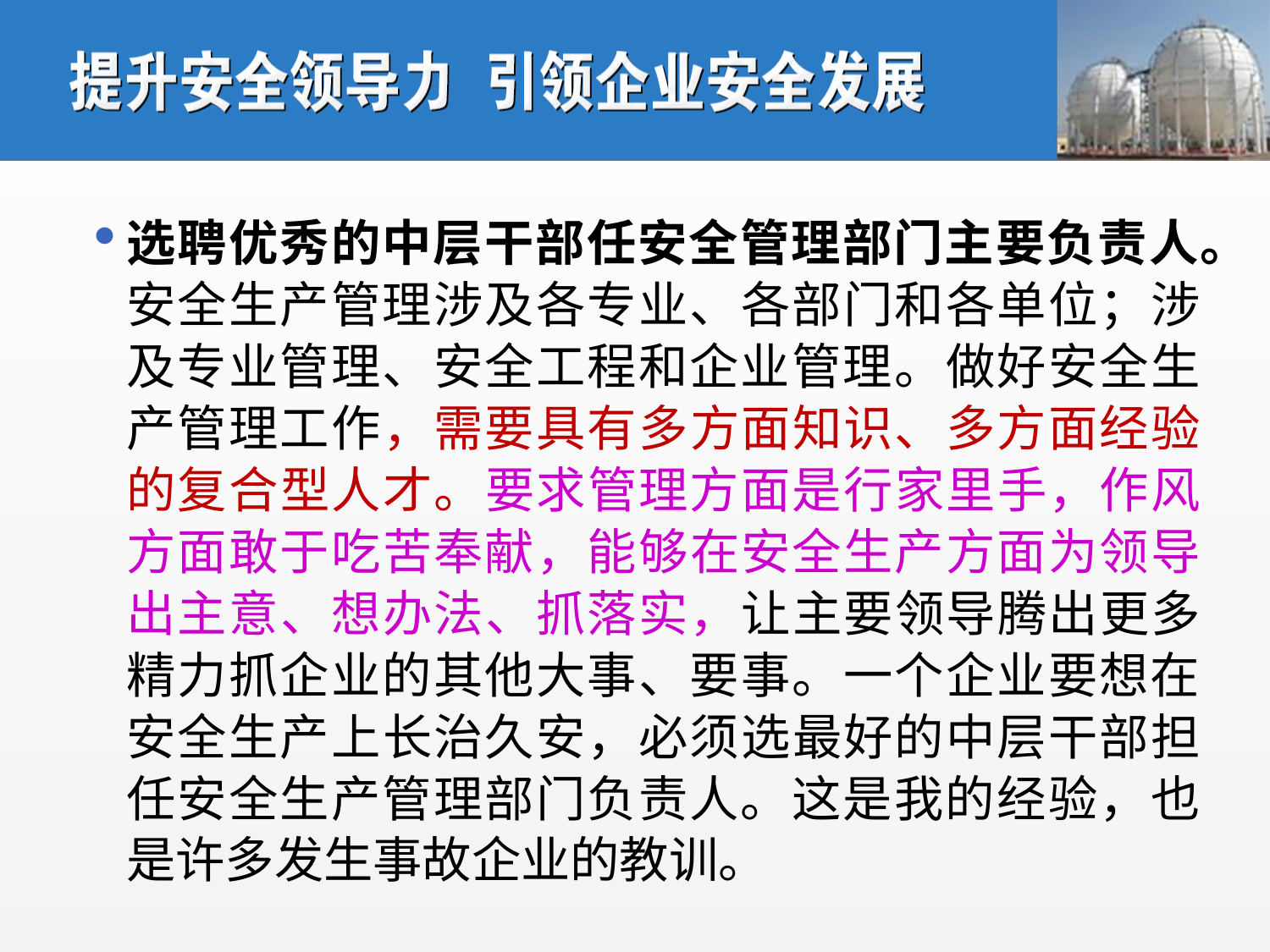

选聘优秀的中层干部任安全管理部门主要负责人。安全生产管理涉及各专业、各部门和各单位；涉及专业管理、安全工程和企业管理。做好安全生产管理工作，需要具有多方面知识、多方面经验的复合型人才。要求管理方面是行家里手，作风方面敢于吃苦奉献，能够在安全生产方面为领导出主意、想办法、抓落实，让主要领导腾出更多精力抓企业的其他大事、要事。一个企业要想在安全生产上长治久安，必须选最好的中层干部担任安全生产管理部门负责人。这是我的经验，也是许多发生事故企业的教训。
78